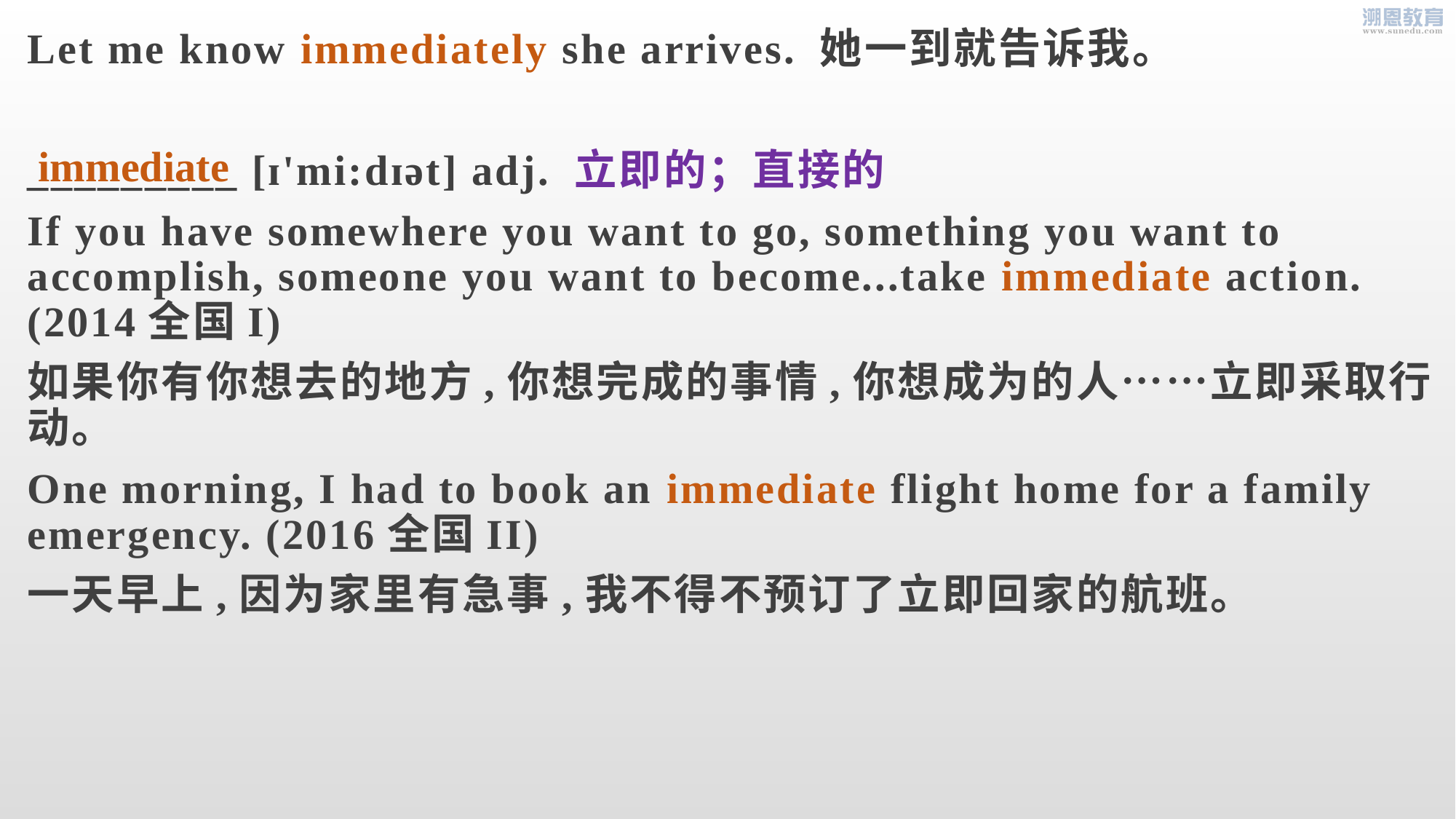

Let me know immediately she arrives. 她一到就告诉我。

_________ [ɪ'mi:dɪət] adj. 立即的；直接的
If you have somewhere you want to go, something you want to accomplish, someone you want to become...take immediate action.(2014全国I)
如果你有你想去的地方,你想完成的事情,你想成为的人……立即采取行动。
One morning, I had to book an immediate flight home for a family emergency. (2016全国II)
一天早上,因为家里有急事,我不得不预订了立即回家的航班。
immediate